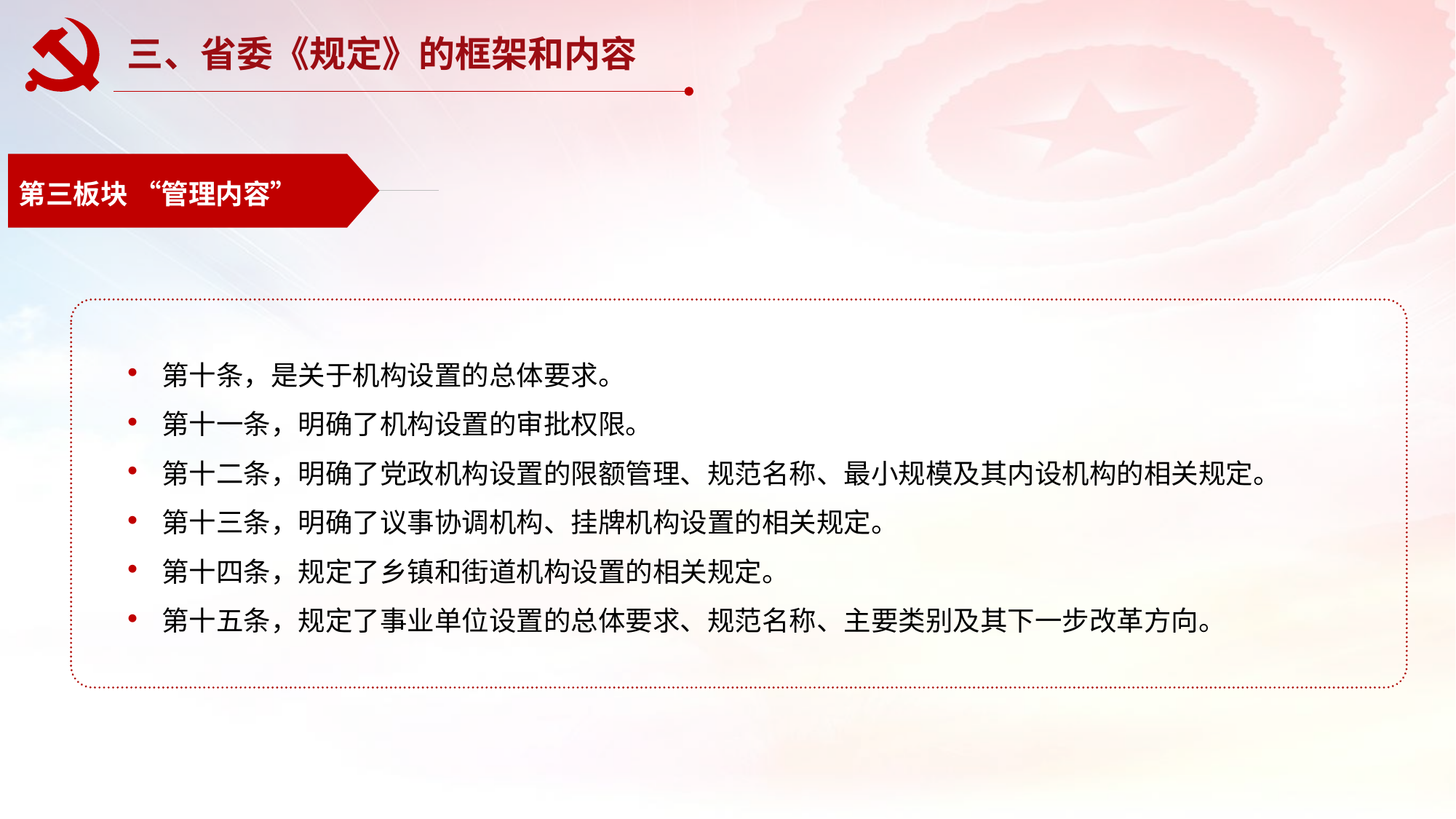

三、省委《规定》的框架和内容

第三板块 “管理内容”

第十条，是关于机构设置的总体要求。
第十一条，明确了机构设置的审批权限。
第十二条，明确了党政机构设置的限额管理、规范名称、最小规模及其内设机构的相关规定。
第十三条，明确了议事协调机构、挂牌机构设置的相关规定。
第十四条，规定了乡镇和街道机构设置的相关规定。
第十五条，规定了事业单位设置的总体要求、规范名称、主要类别及其下一步改革方向。